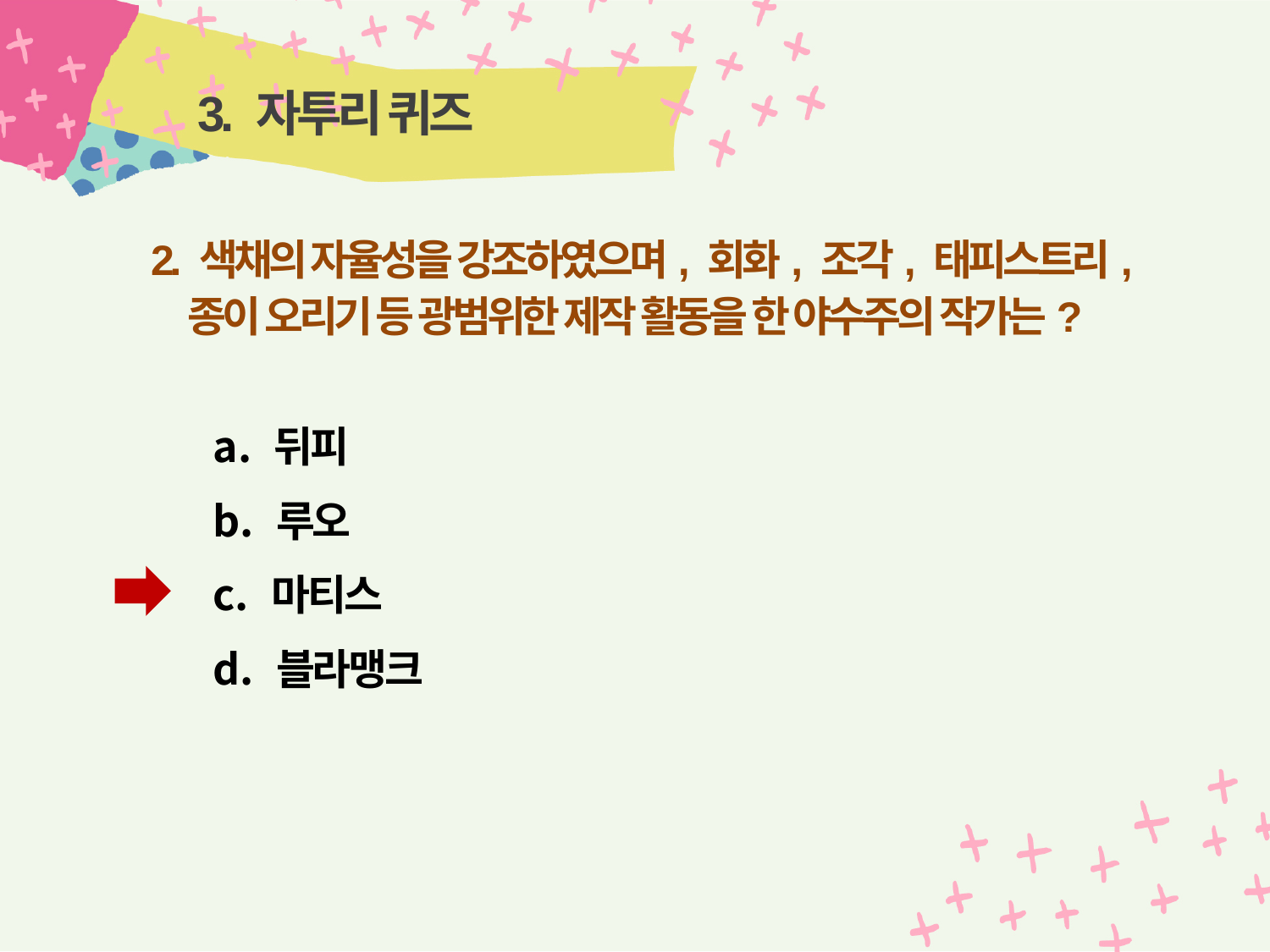

# 3. 자투리 퀴즈
2. 색채의 자율성을 강조하였으며, 회화, 조각, 태피스트리,
   종이 오리기 등 광범위한 제작 활동을 한 야수주의 작가는?

 뒤피
 루오
 마티스
 블라맹크